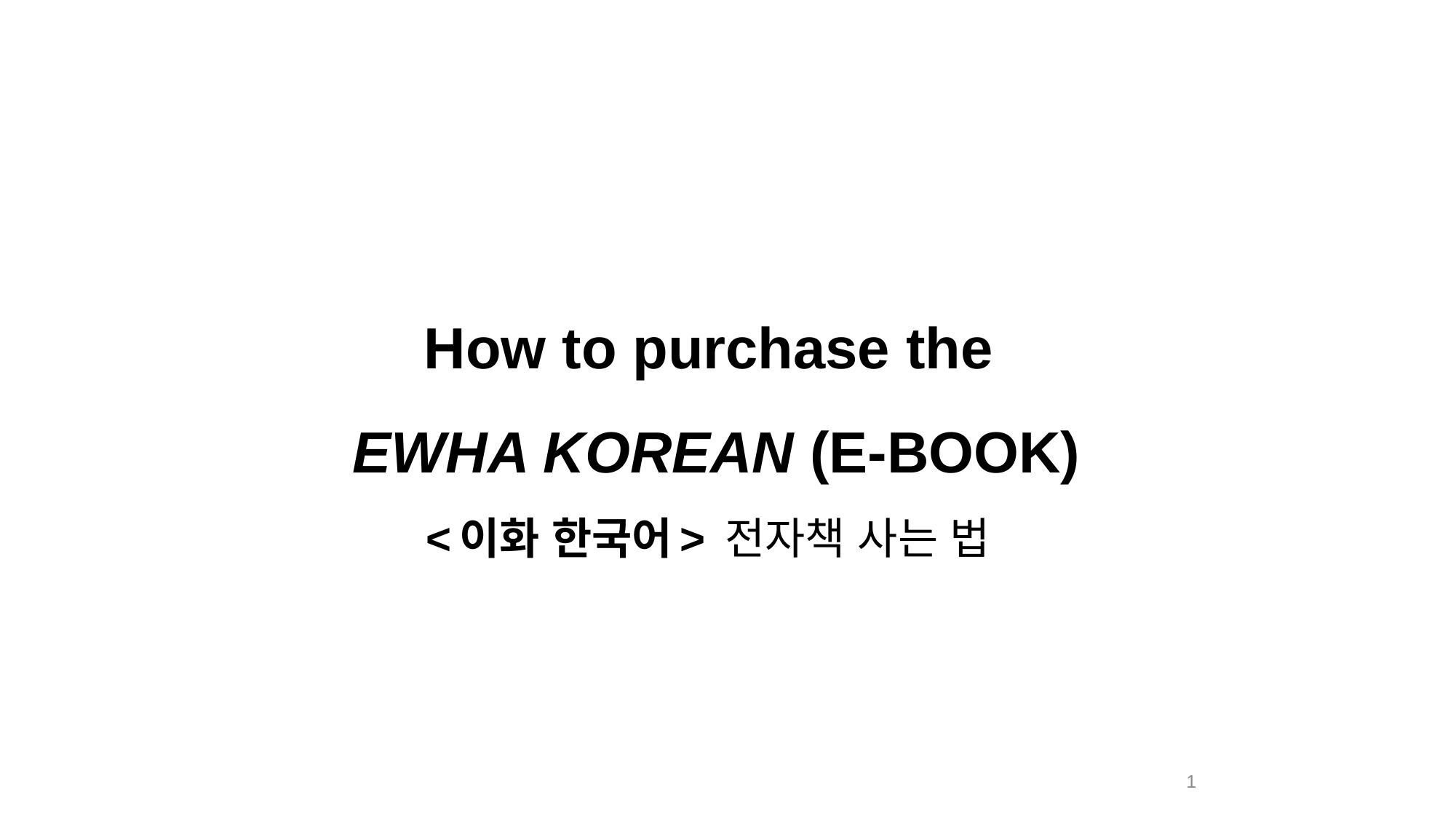

# How to purchase the EWHA KOREAN (E-BOOK) <이화 한국어> 전자책 사는 법
1